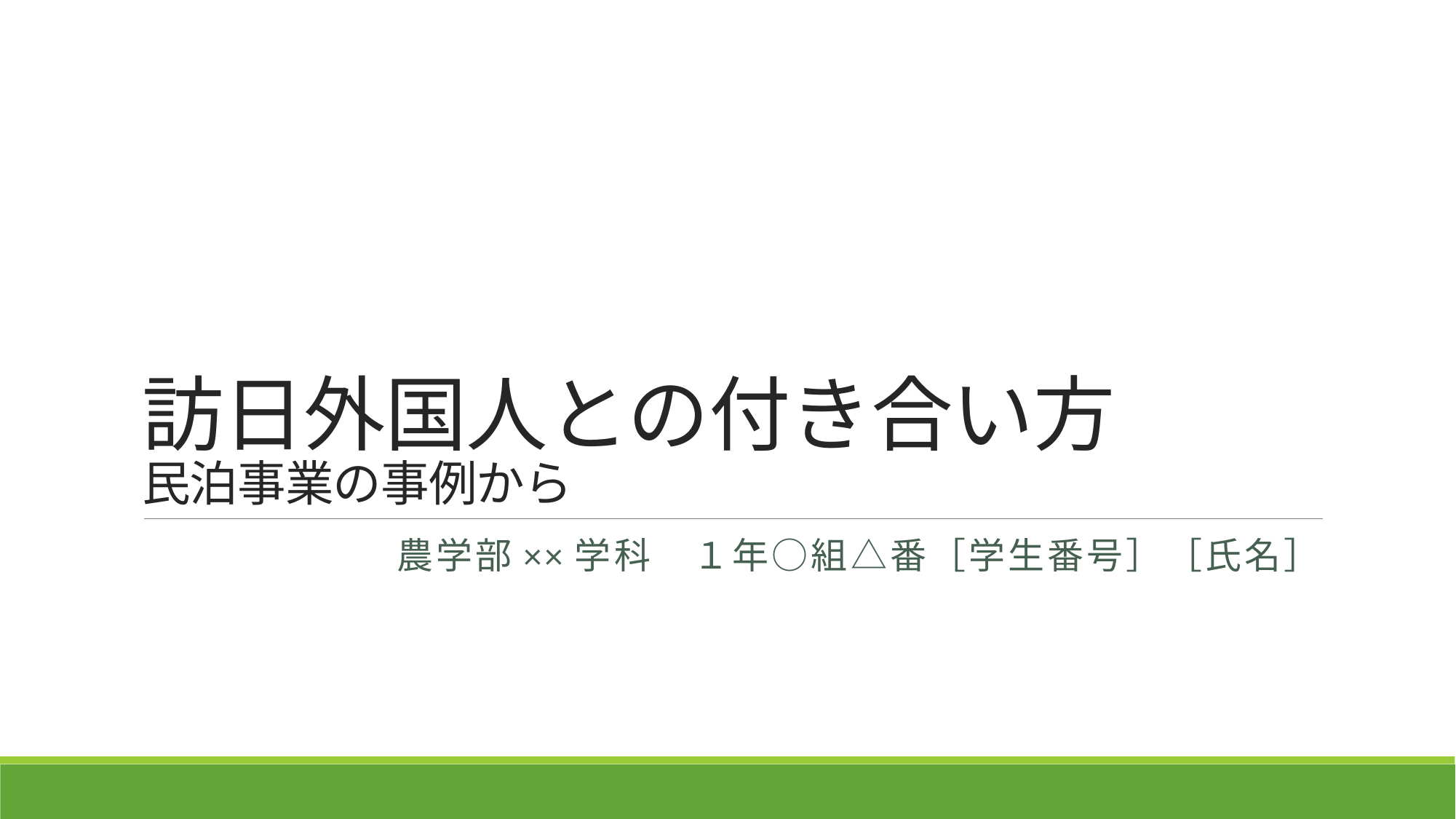

# 訪日外国人との付き合い方 民泊事業の事例から
農学部××学科　１年○組△番［学生番号］［氏名］